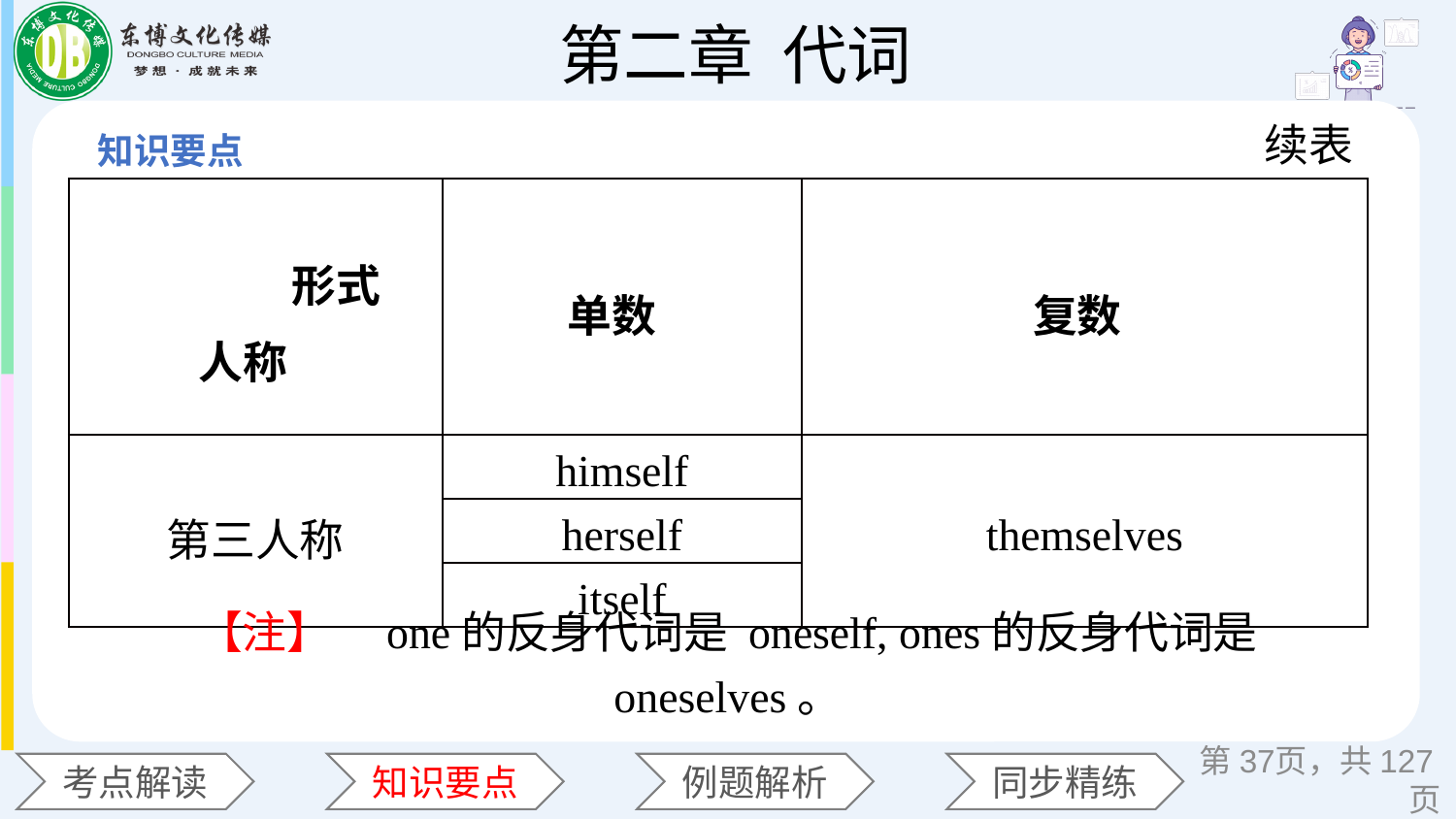

续表

| 形式 人称 | 单数 | 复数 |
| --- | --- | --- |
| 第三人称 | himself | themselves |
|  | herself |  |
|  | itself |  |
【注】　one的反身代词是 oneself, ones的反身代词是 oneselves。
第37页，共127页